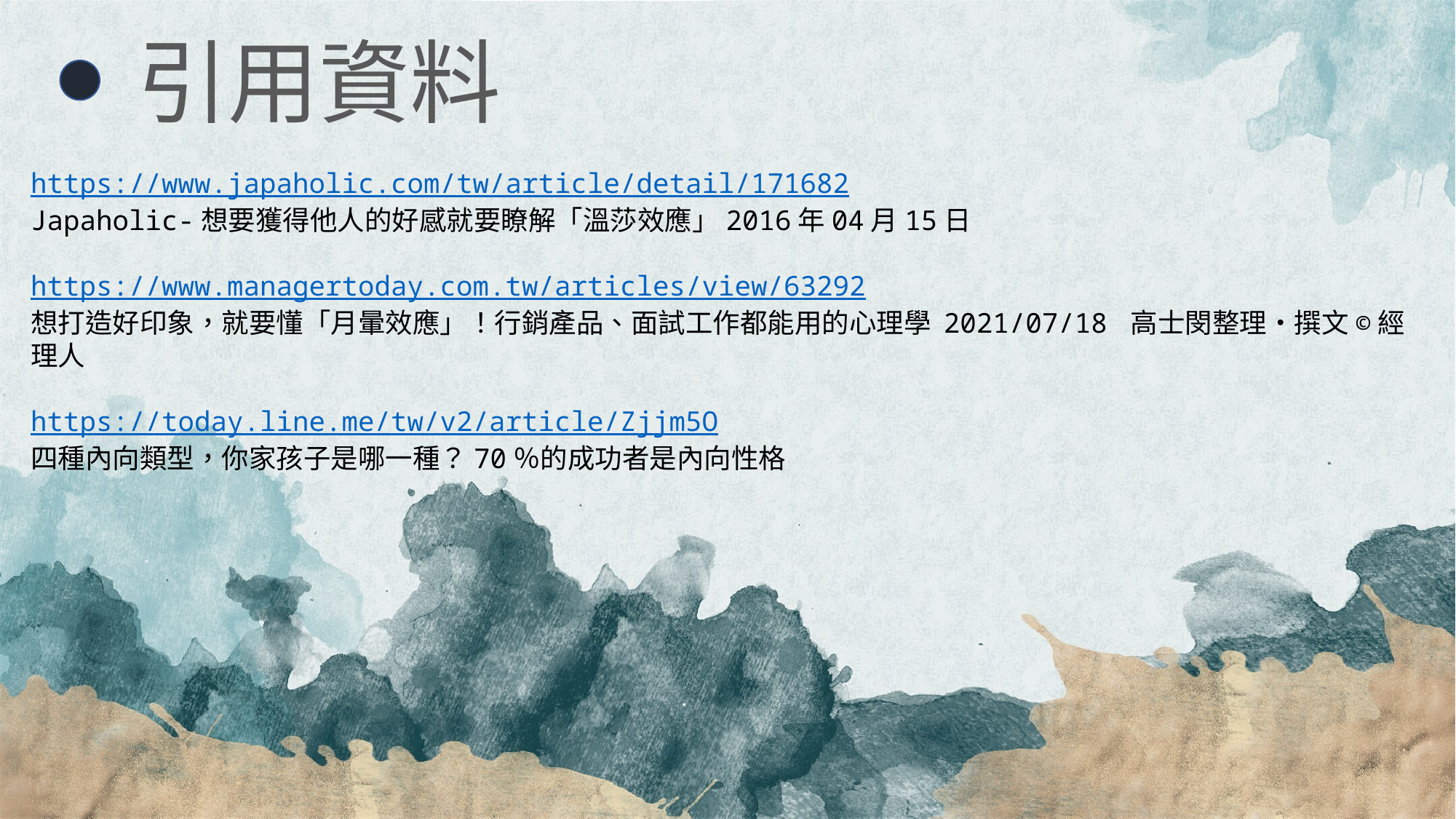

引用資料

https://www.japaholic.com/tw/article/detail/171682
Japaholic-想要獲得他人的好感就要瞭解「溫莎效應」2016年04月15日

https://www.managertoday.com.tw/articles/view/63292
想打造好印象，就要懂「月暈效應」！行銷產品、面試工作都能用的心理學 2021/07/18 高士閔整理‧撰文©經理人

https://today.line.me/tw/v2/article/Zjjm5O
四種內向類型，你家孩子是哪一種？70％的成功者是內向性格